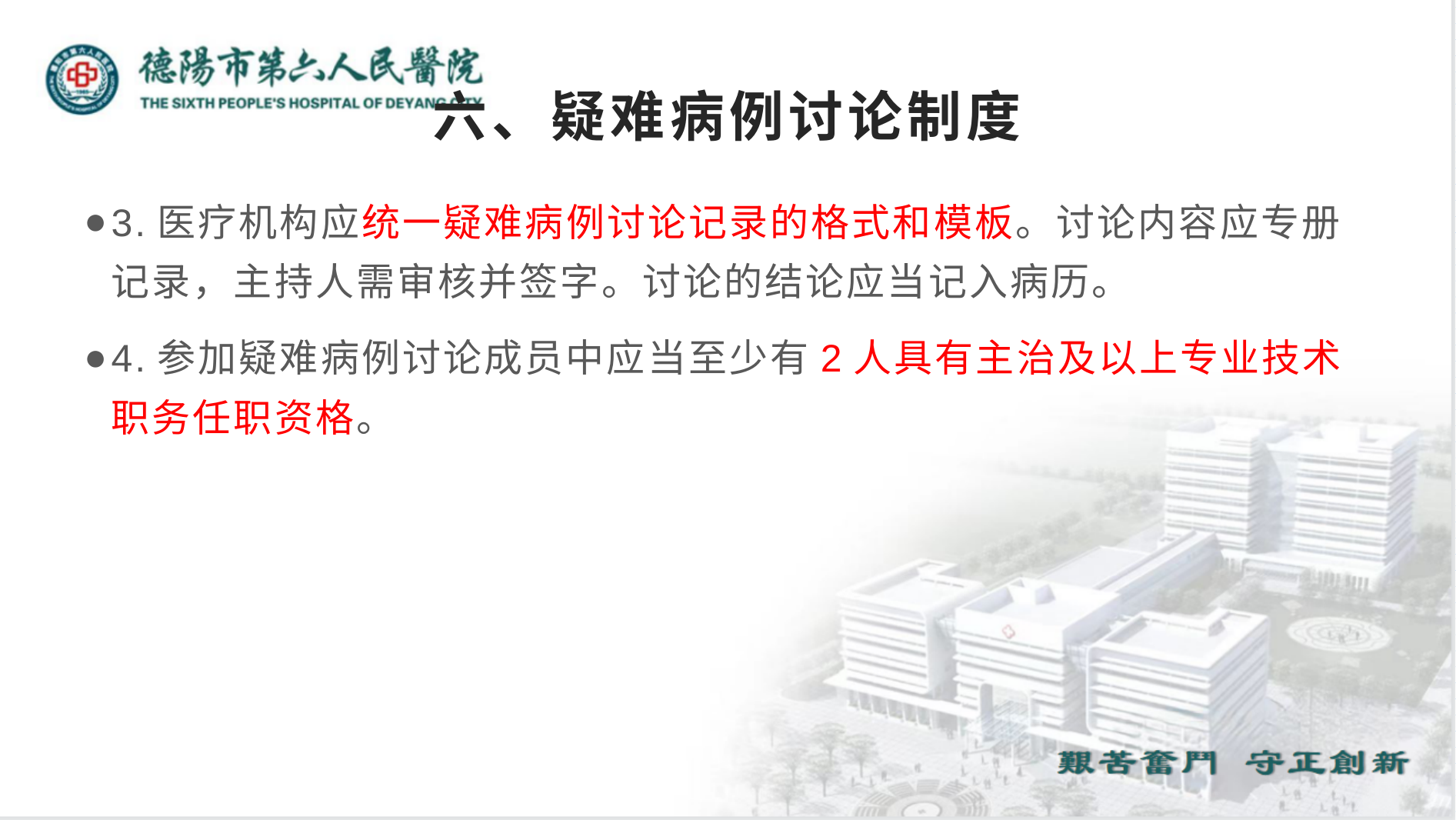

# 六、疑难病例讨论制度
3.医疗机构应统一疑难病例讨论记录的格式和模板。讨论内容应专册记录，主持人需审核并签字。讨论的结论应当记入病历。
4.参加疑难病例讨论成员中应当至少有2人具有主治及以上专业技术职务任职资格。